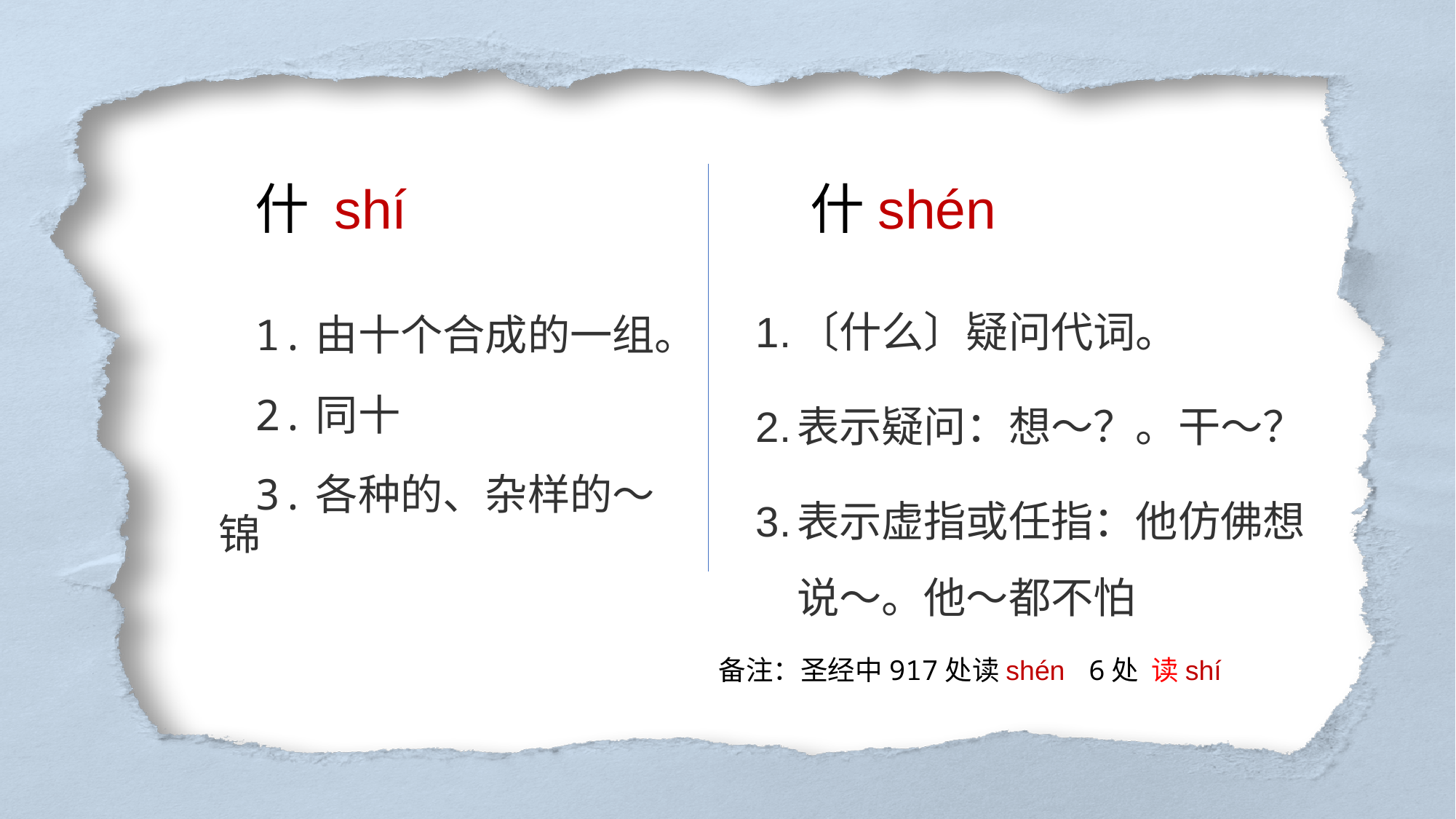

什shén

〔什么〕疑问代词。
表示疑问：想～？。干～？
表示虚指或任指：他仿佛想说～。他～都不怕
什 shí

1.由十个合成的一组。

2.同十

3.各种的、杂样的～锦

备注：圣经中917处读shén  6处  读shí